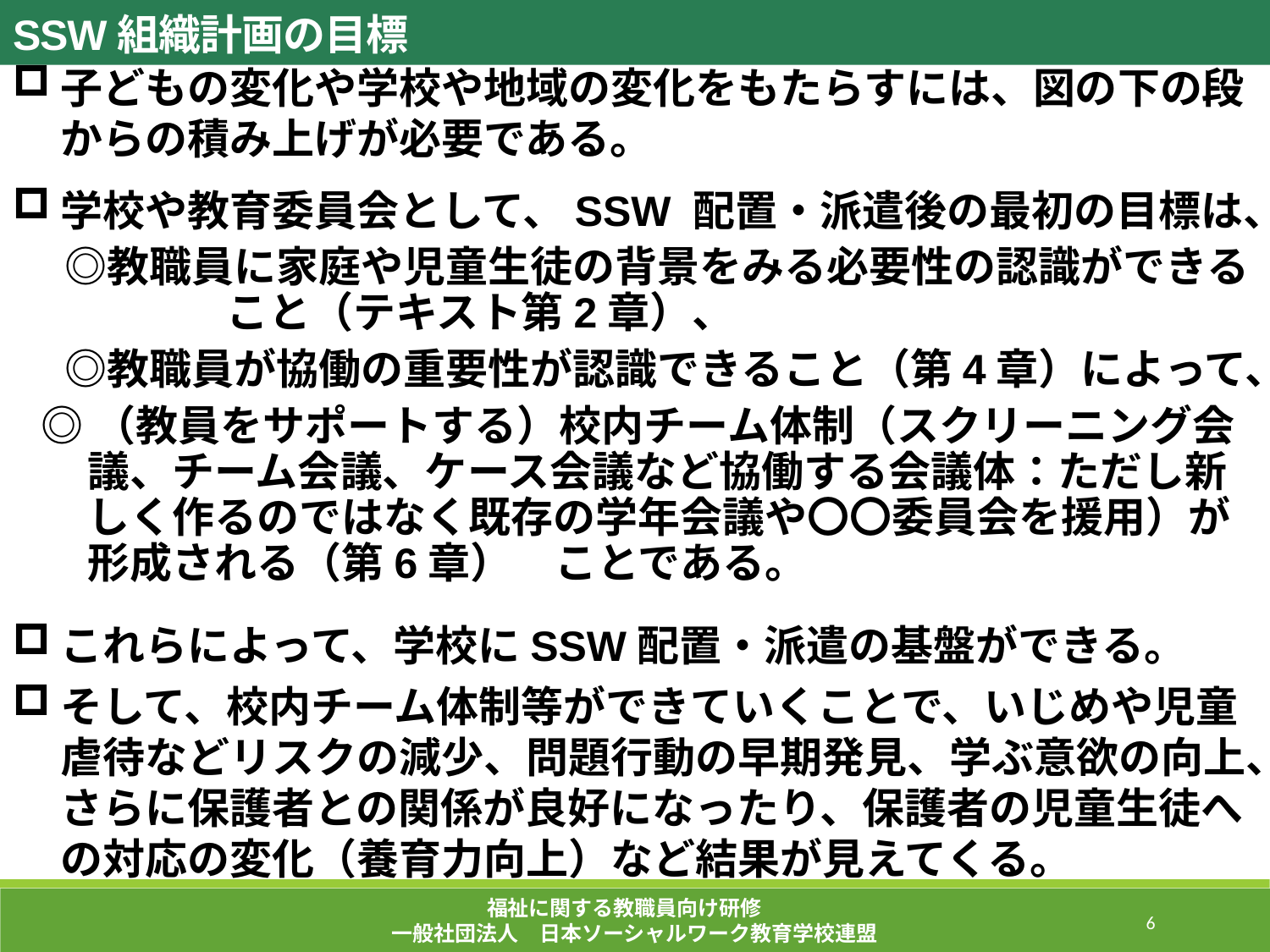

SSW組織計画の目標
子どもの変化や学校や地域の変化をもたらすには、図の下の段からの積み上げが必要である。
学校や教育委員会として、SSW 配置・派遣後の最初の目標は、
　 ◎教職員に家庭や児童生徒の背景をみる必要性の認識ができる　　　こと（テキスト第2章）、
　 ◎教職員が協働の重要性が認識できること（第4章）によって、
   ◎（教員をサポートする）校内チーム体制（スクリーニング会議、チーム会議、ケース会議など協働する会議体：ただし新しく作るのではなく既存の学年会議や〇〇委員会を援用）が形成される（第6章）　ことである。
これらによって、学校にSSW配置・派遣の基盤ができる。
そして、校内チーム体制等ができていくことで、いじめや児童虐待などリスクの減少、問題行動の早期発見、学ぶ意欲の向上、さらに保護者との関係が良好になったり、保護者の児童生徒への対応の変化（養育力向上）など結果が見えてくる。
福祉に関する教職員向け研修
一般社団法人　日本ソーシャルワーク教育学校連盟
6